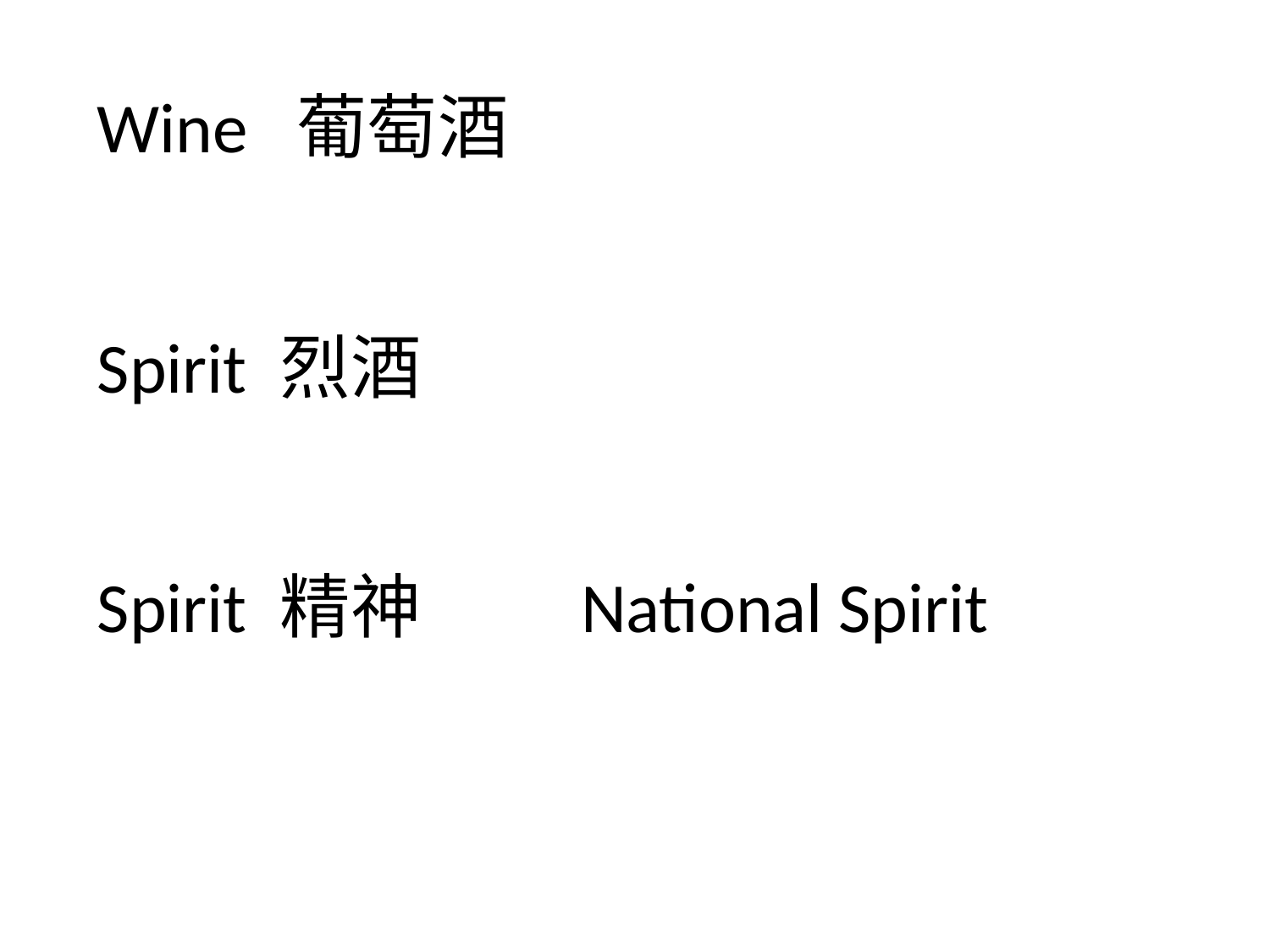

Wine  葡萄酒

Spirit 烈酒

Spirit 精神         National Spirit